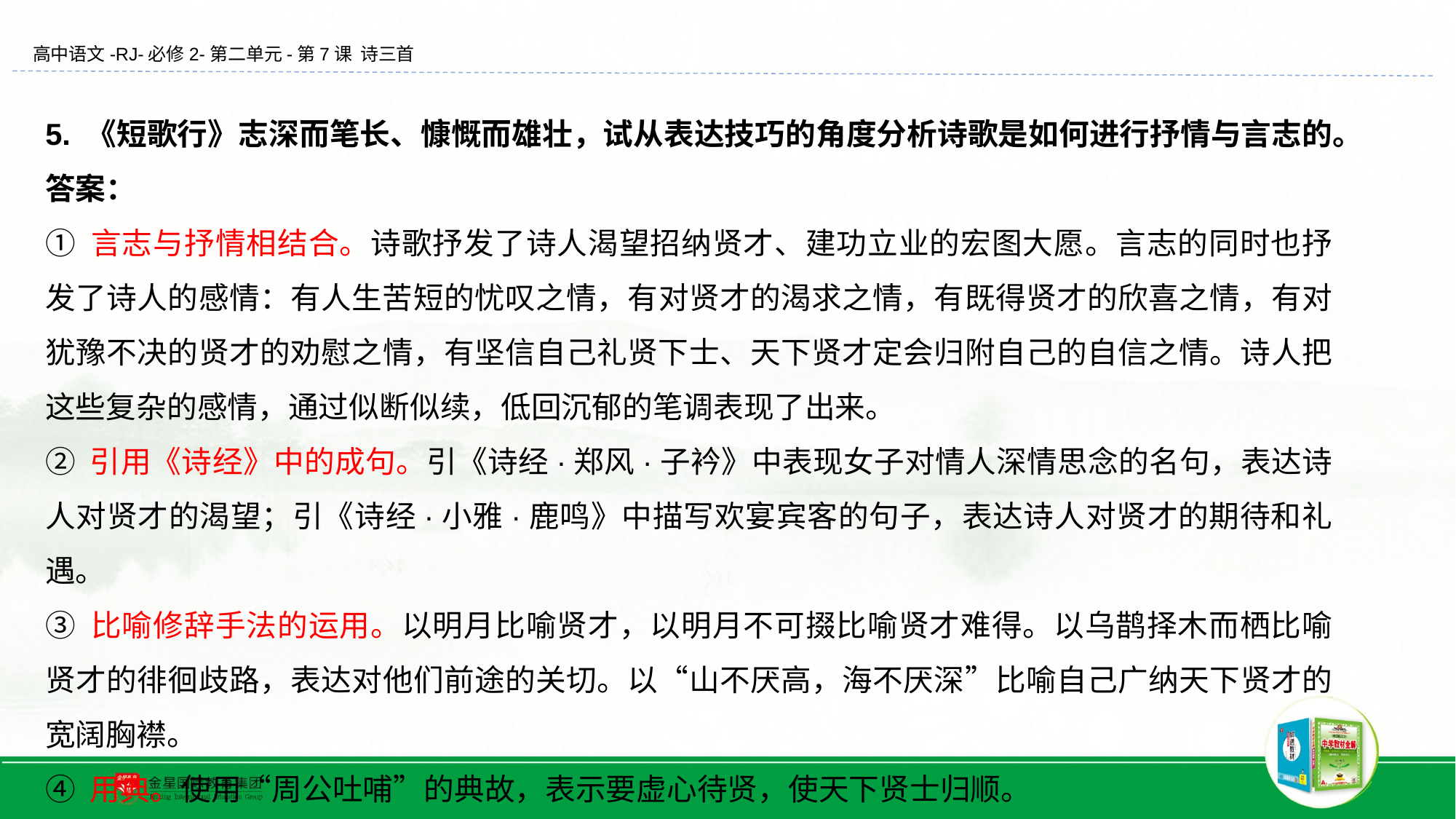

5. 《短歌行》志深而笔长、慷慨而雄壮，试从表达技巧的角度分析诗歌是如何进行抒情与言志的。
答案：
① 言志与抒情相结合。诗歌抒发了诗人渴望招纳贤才、建功立业的宏图大愿。言志的同时也抒发了诗人的感情：有人生苦短的忧叹之情，有对贤才的渴求之情，有既得贤才的欣喜之情，有对犹豫不决的贤才的劝慰之情，有坚信自己礼贤下士、天下贤才定会归附自己的自信之情。诗人把这些复杂的感情，通过似断似续，低回沉郁的笔调表现了出来。
② 引用《诗经》中的成句。引《诗经·郑风·子衿》中表现女子对情人深情思念的名句，表达诗人对贤才的渴望；引《诗经·小雅·鹿鸣》中描写欢宴宾客的句子，表达诗人对贤才的期待和礼遇。
③ 比喻修辞手法的运用。以明月比喻贤才，以明月不可掇比喻贤才难得。以乌鹊择木而栖比喻贤才的徘徊歧路，表达对他们前途的关切。以“山不厌高，海不厌深”比喻自己广纳天下贤才的宽阔胸襟。
④ 用典。使用“周公吐哺”的典故，表示要虚心待贤，使天下贤士归顺。